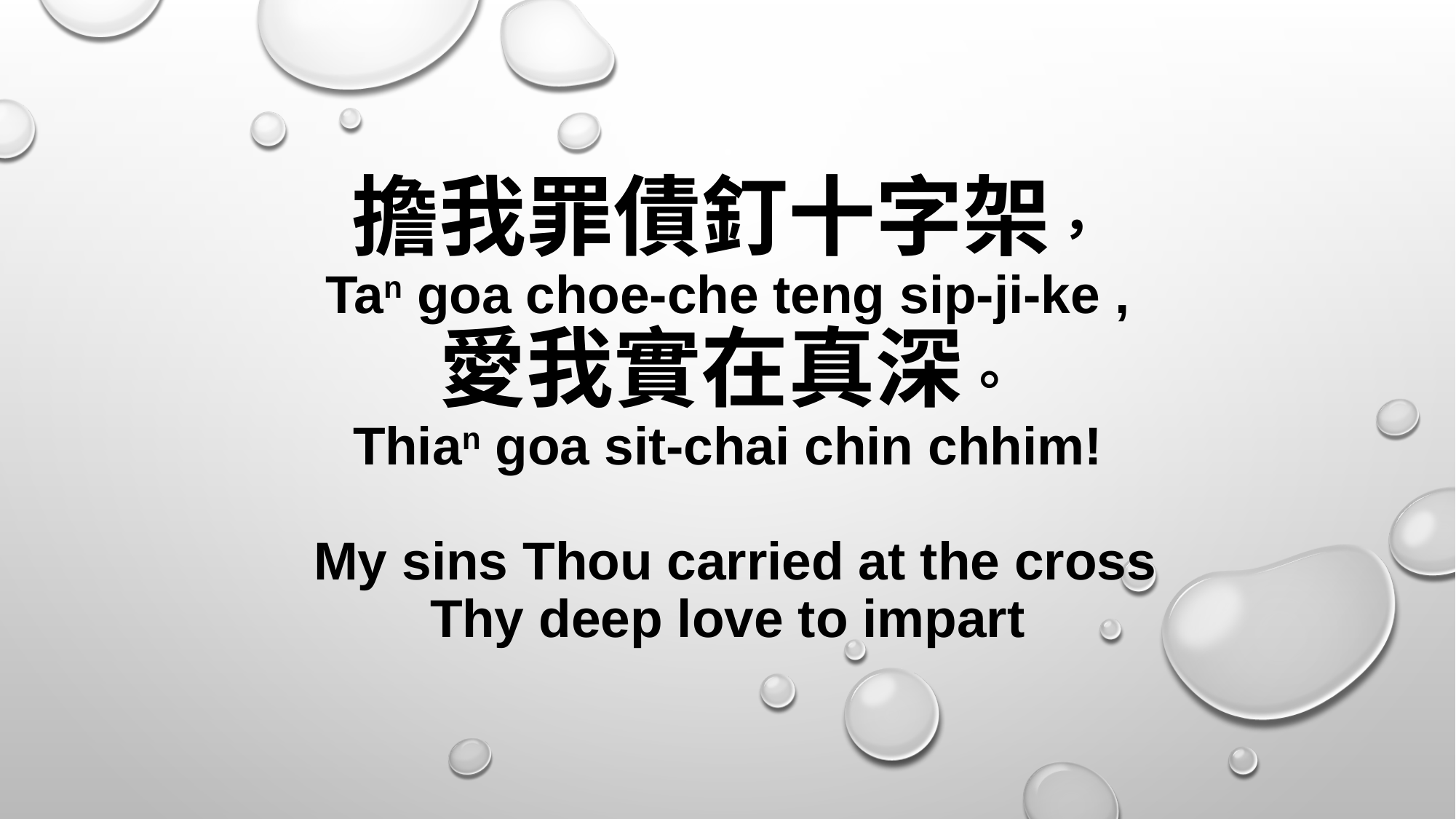

# 擔我罪債釘十字架， Tan goa choe-che teng sip-ji-ke , 愛我實在真深。 Thian goa sit-chai chin chhim! My sins Thou carried at the cross Thy deep love to impart